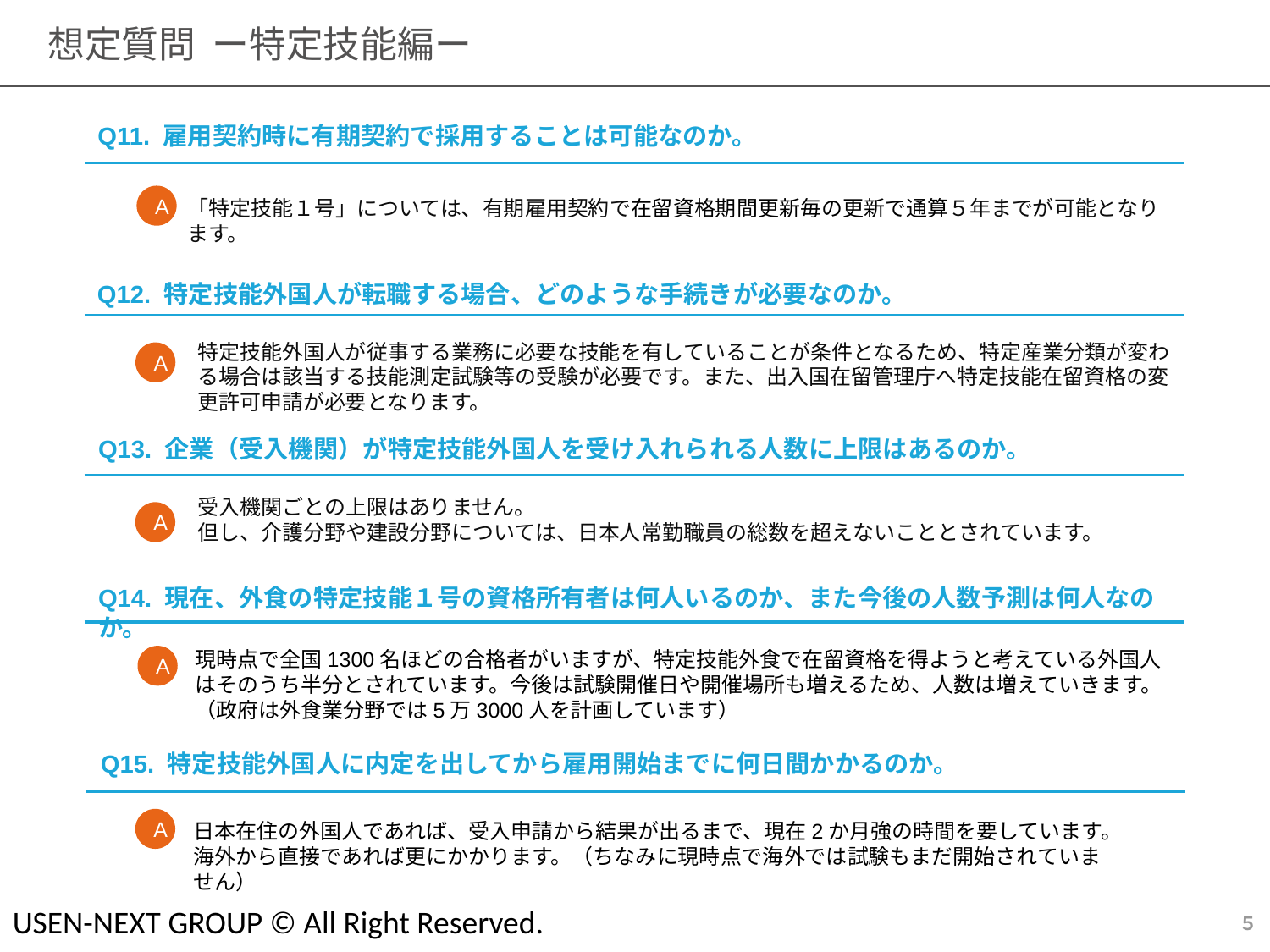

５

# 想定質問  ー特定技能編ー
Q11. 雇用契約時に有期契約で採用することは可能なのか。
A
「特定技能１号」については、有期雇用契約で在留資格期間更新毎の更新で通算５年までが可能となります。
Q12. 特定技能外国人が転職する場合、どのような手続きが必要なのか。
特定技能外国人が従事する業務に必要な技能を有していることが条件となるため、特定産業分類が変わる場合は該当する技能測定試験等の受験が必要です。また、出入国在留管理庁へ特定技能在留資格の変更許可申請が必要となります。
A
Q13. 企業（受入機関）が特定技能外国人を受け入れられる人数に上限はあるのか。
受入機関ごとの上限はありません。
但し、介護分野や建設分野については、日本人常勤職員の総数を超えないこととされています。
A
Q14. 現在、外食の特定技能１号の資格所有者は何人いるのか、また今後の人数予測は何人なのか。
現時点で全国1300名ほどの合格者がいますが、特定技能外食で在留資格を得ようと考えている外国人はそのうち半分とされています。今後は試験開催日や開催場所も増えるため、人数は増えていきます。（政府は外食業分野では5万3000人を計画しています）
A
Q15. 特定技能外国人に内定を出してから雇用開始までに何日間かかるのか。
A
日本在住の外国人であれば、受入申請から結果が出るまで、現在2か月強の時間を要しています。
海外から直接であれば更にかかります。（ちなみに現時点で海外では試験もまだ開始されていません）
USEN-NEXT GROUP © All Right Reserved.